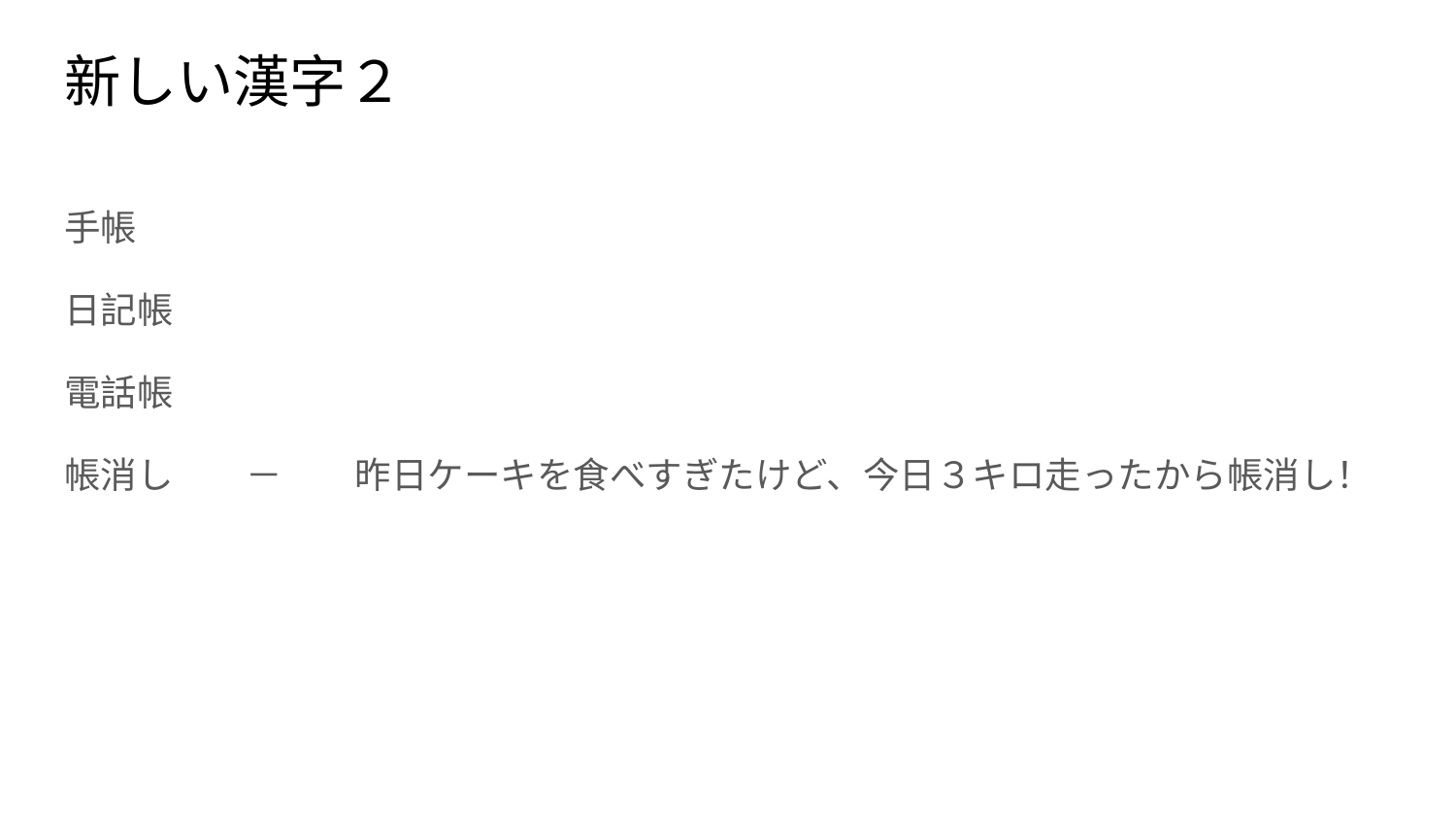

# 新しい漢字２
手帳
日記帳
電話帳
帳消し　　－　　昨日ケーキを食べすぎたけど、今日３キロ走ったから帳消し！